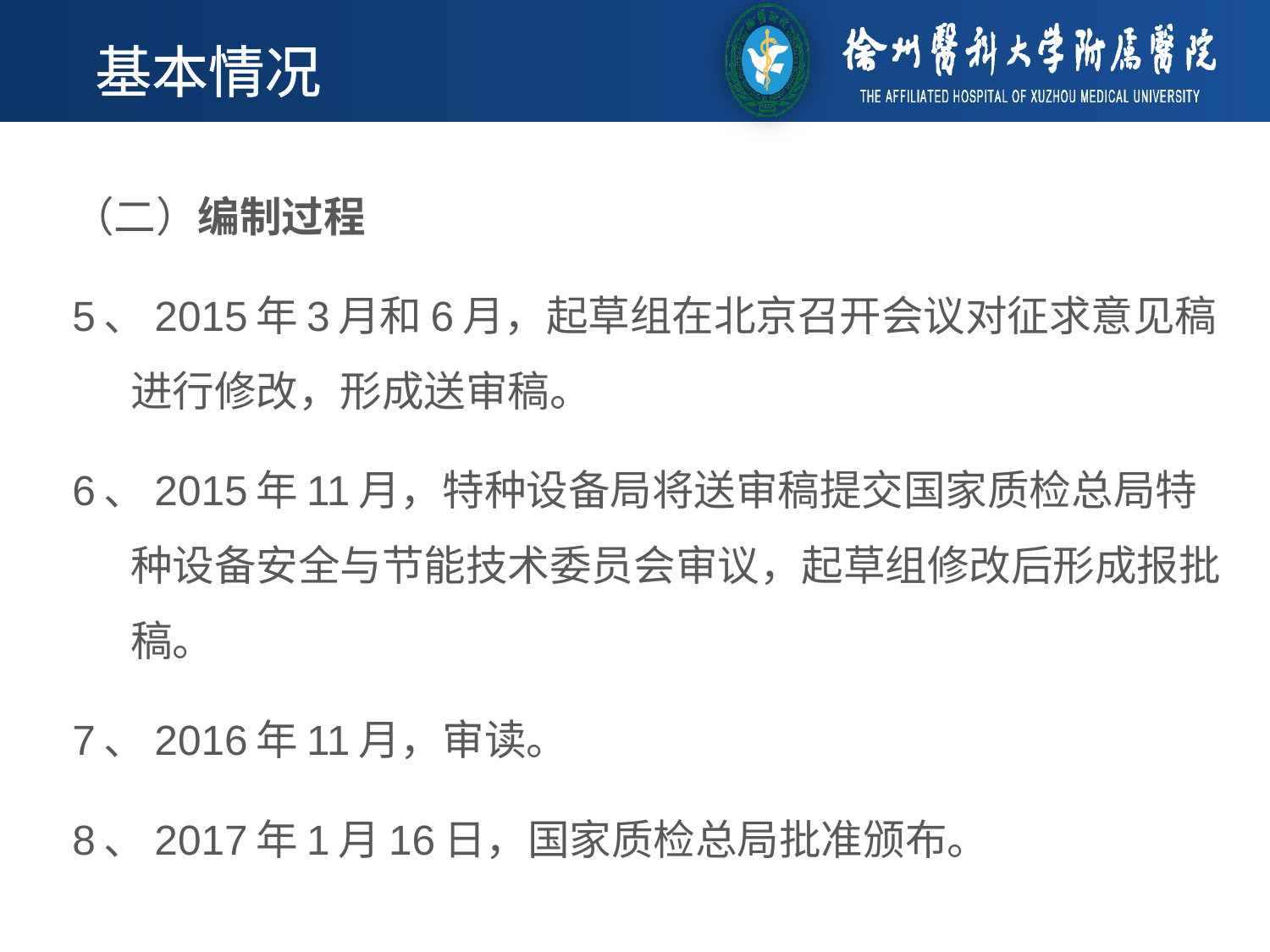

基本情况

（二）编制过程
5、2015年3月和6月，起草组在北京召开会议对征求意见稿进行修改，形成送审稿。
6、2015年11月，特种设备局将送审稿提交国家质检总局特种设备安全与节能技术委员会审议，起草组修改后形成报批稿。
7、2016年11月，审读。
8、2017年1月16日，国家质检总局批准颁布。